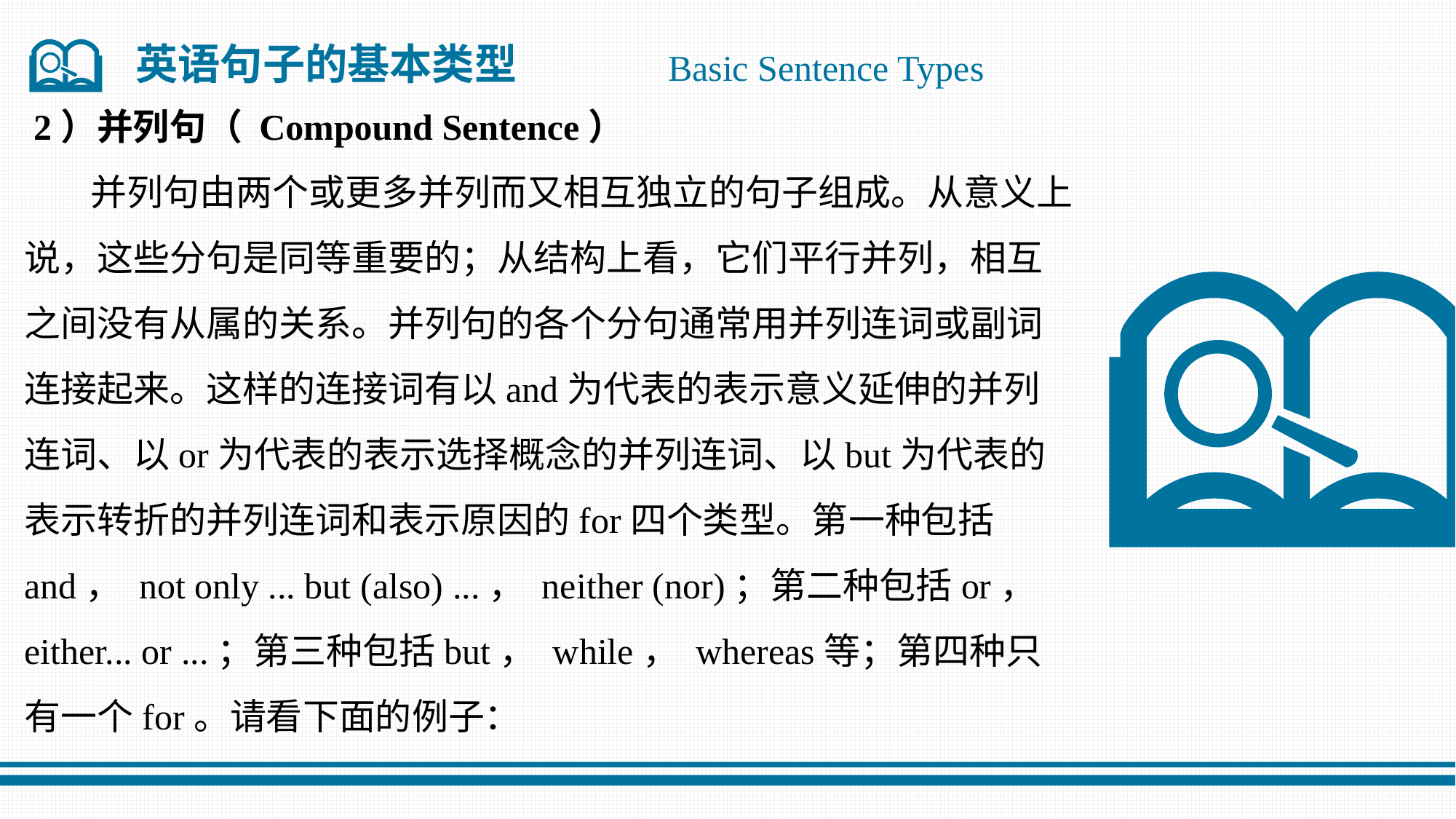

英语句子的基本类型
Basic Sentence Types
 2）并列句（ Compound Sentence）
       并列句由两个或更多并列而又相互独立的句子组成。从意义上说，这些分句是同等重要的；从结构上看，它们平行并列，相互之间没有从属的关系。并列句的各个分句通常用并列连词或副词连接起来。这样的连接词有以and为代表的表示意义延伸的并列连词、以or为代表的表示选择概念的并列连词、以but为代表的表示转折的并列连词和表示原因的for四个类型。第一种包括and， not only ... but (also) ...， neither (nor)；第二种包括or， either... or ...；第三种包括but， while， whereas等；第四种只有一个for。请看下面的例子：